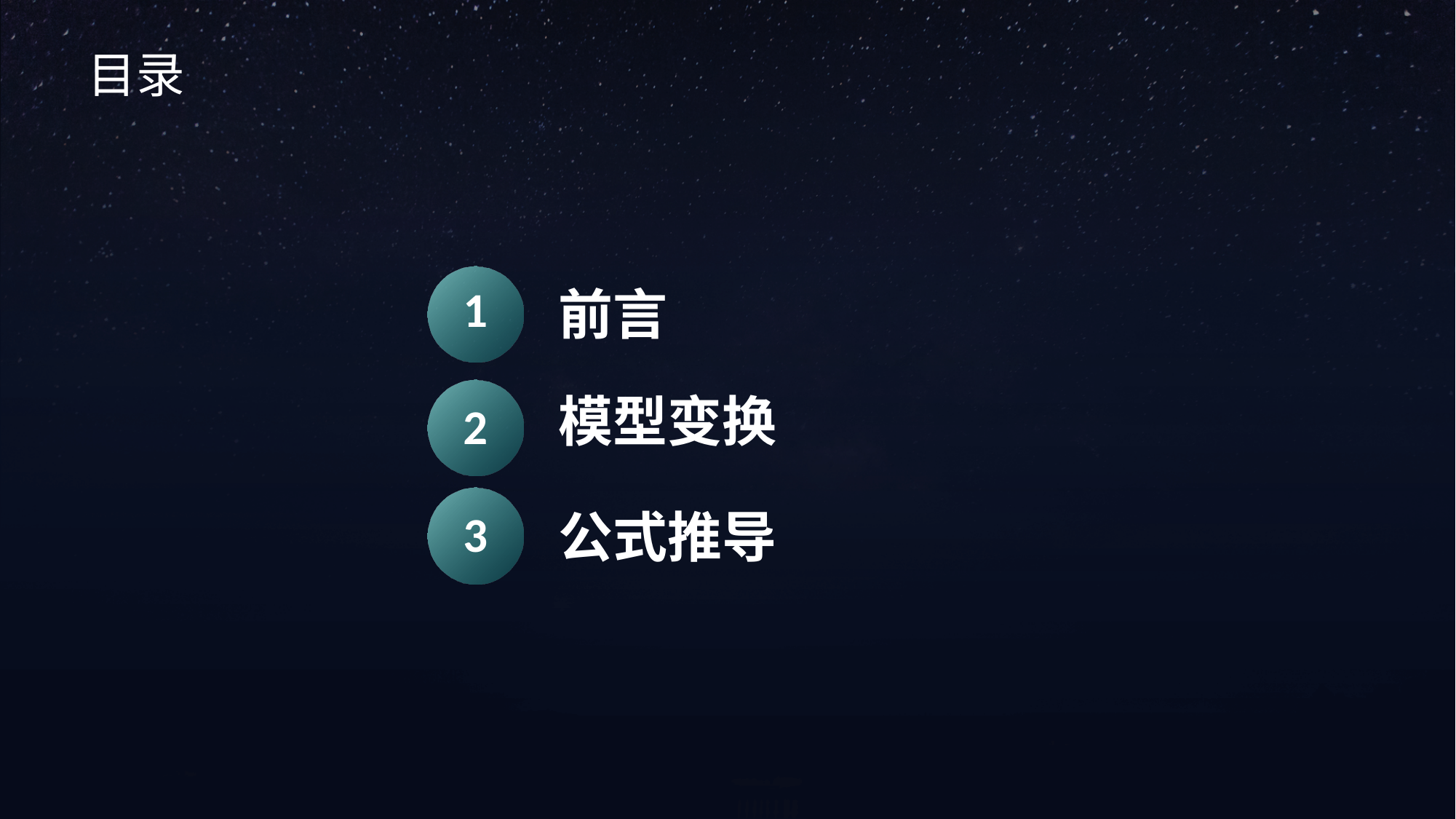

目录

1
前言

模型变换
2

3
公式推导